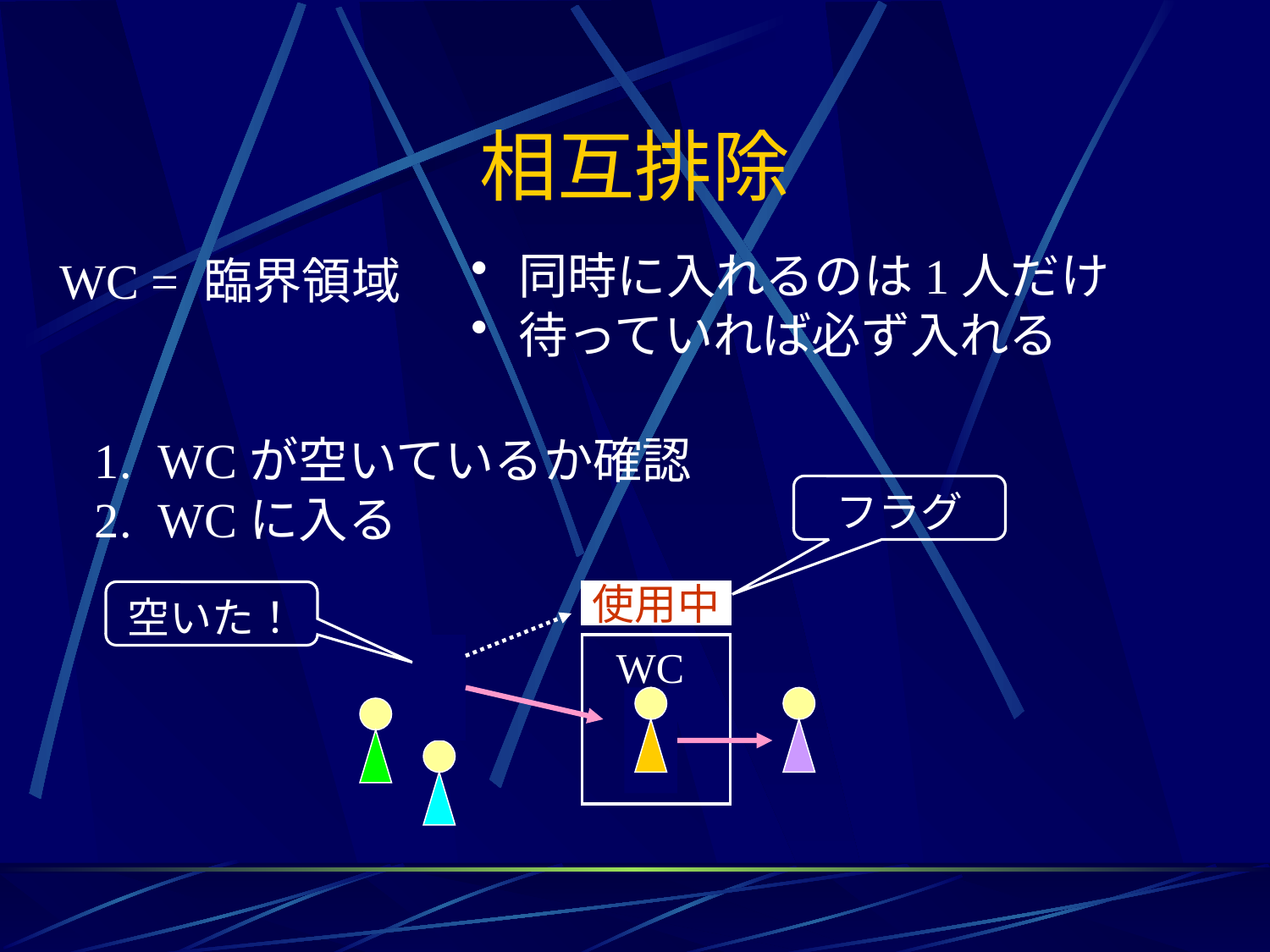

# 相互排除
同時に入れるのは1人だけ
待っていれば必ず入れる
WC = 臨界領域
WCが空いているか確認
WCに入る
フラグ
空いた！
使用中

使用中

WC